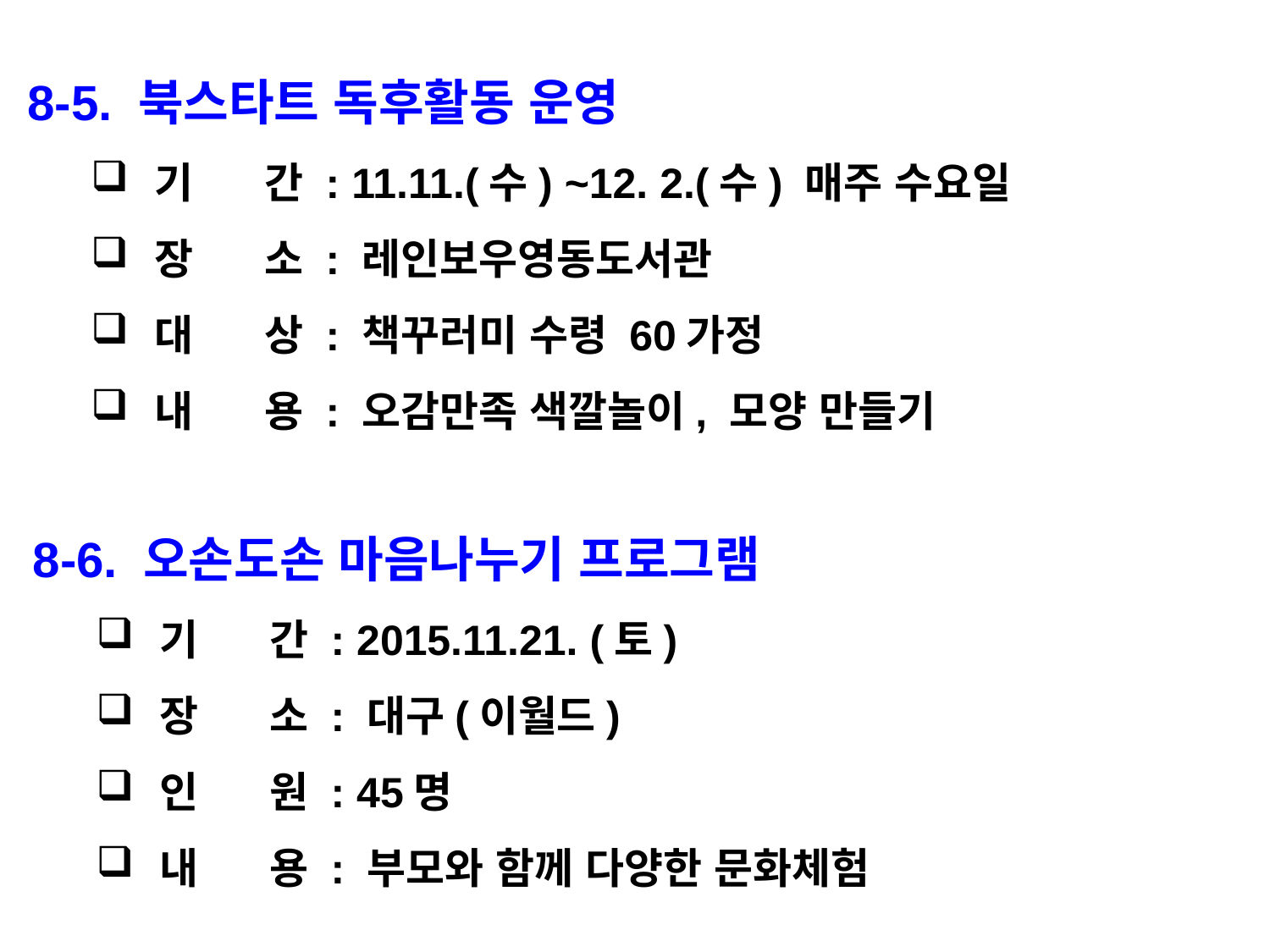

8-5. 북스타트 독후활동 운영
기      간 : 11.11.(수) ~12. 2.(수) 매주 수요일
장      소 : 레인보우영동도서관
대      상 : 책꾸러미 수령 60가정
내      용 : 오감만족 색깔놀이, 모양 만들기

8-6. 오손도손 마음나누기 프로그램
기      간 : 2015.11.21. (토)
장      소 : 대구(이월드)
인      원 : 45명
내      용 : 부모와 함께 다양한 문화체험